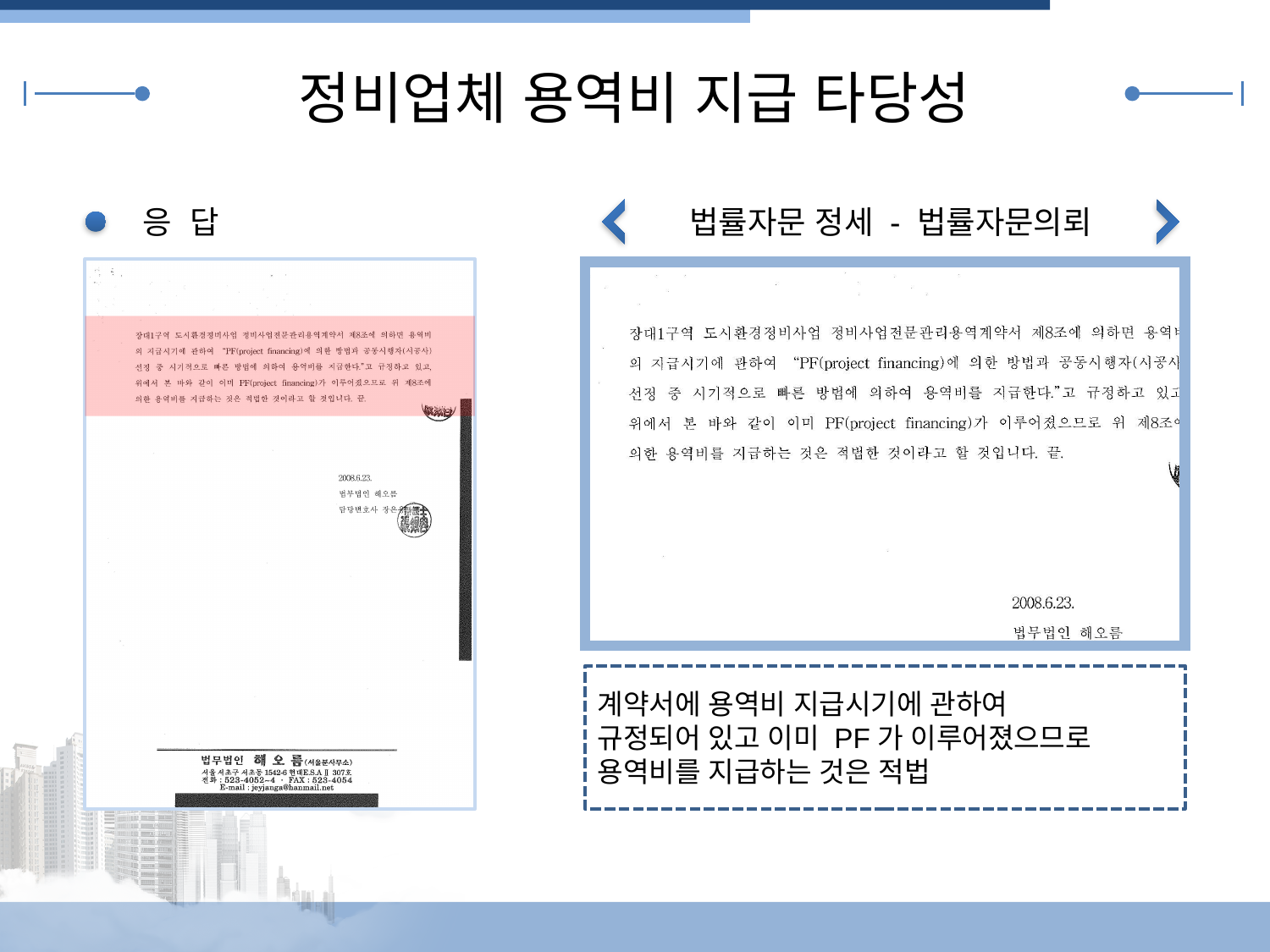

정비업체 용역비 지급 타당성
응  답

법률자문 정세 - 법률자문의뢰

계약서에 용역비 지급시기에 관하여
규정되어 있고 이미 PF가 이루어졌으므로
용역비를 지급하는 것은 적법